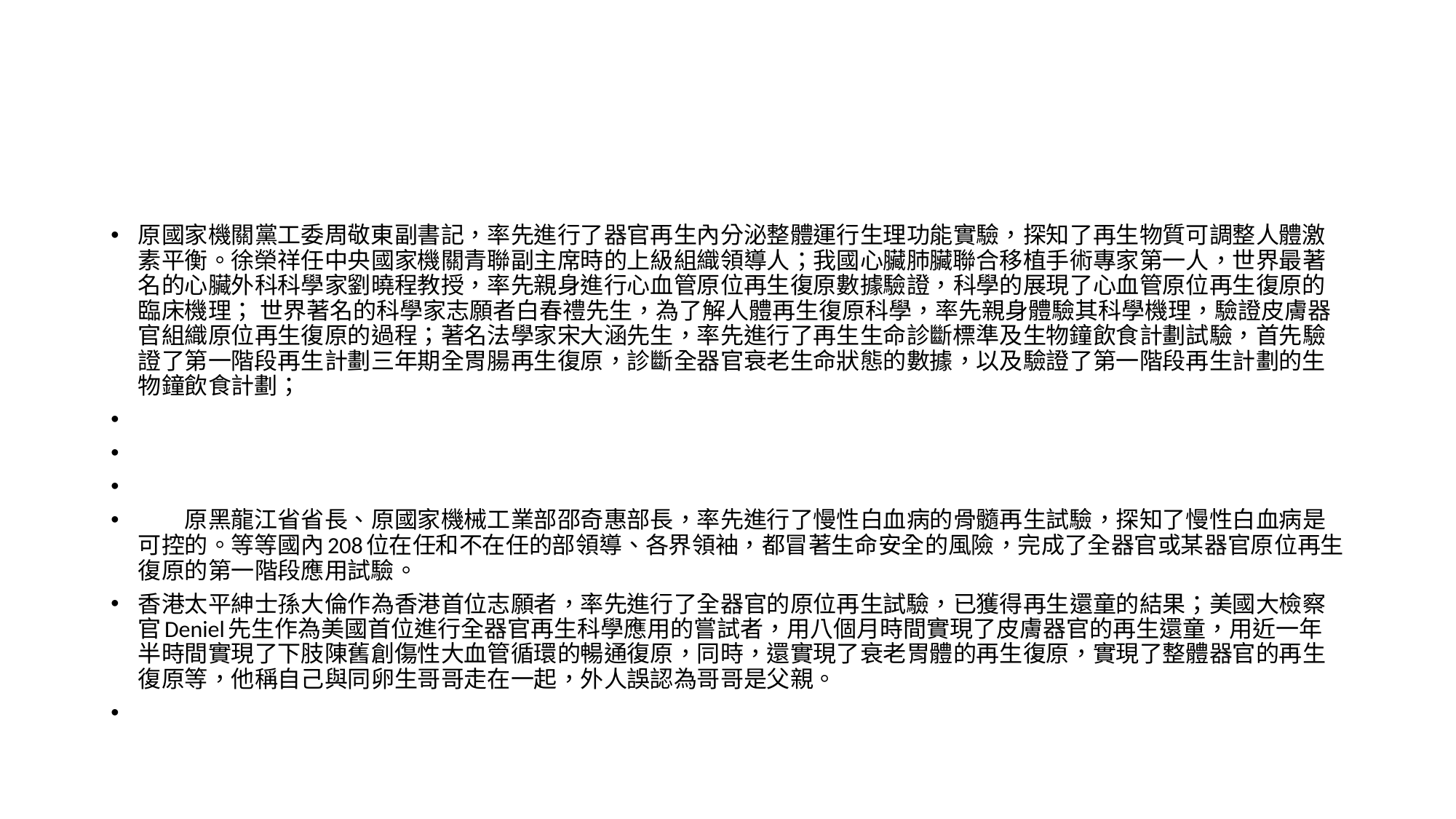

原國家機關黨工委周敬東副書記，率先進行了器官再生內分泌整體運行生理功能實驗，探知了再生物質可調整人體激素平衡。徐榮祥任中央國家機關青聯副主席時的上級組織領導人；我國心臟肺臟聯合移植手術專家第一人，世界最著名的心臟外科科學家劉曉程教授，率先親身進行心血管原位再生復原數據驗證，科學的展現了心血管原位再生復原的臨床機理； 世界著名的科學家志願者白春禮先生，為了解人體再生復原科學，率先親身體驗其科學機理，驗證皮膚器官組織原位再生復原的過程；著名法學家宋大涵先生，率先進行了再生生命診斷標準及生物鐘飲食計劃試驗，首先驗證了第一階段再生計劃三年期全胃腸再生復原，診斷全器官衰老生命狀態的數據，以及驗證了第一階段再生計劃的生物鐘飲食計劃；

　　原黑龍江省省長、原國家機械工業部邵奇惠部長，率先進行了慢性白血病的骨髓再生試驗，探知了慢性白血病是可控的。等等國內208位在任和不在任的部領導、各界領袖，都冒著生命安全的風險，完成了全器官或某器官原位再生復原的第一階段應用試驗。
香港太平紳士孫大倫作為香港首位志願者，率先進行了全器官的原位再生試驗，已獲得再生還童的結果；美國大檢察官Deniel先生作為美國首位進行全器官再生科學應用的嘗試者，用八個月時間實現了皮膚器官的再生還童，用近一年半時間實現了下肢陳舊創傷性大血管循環的暢通復原，同時，還實現了衰老胃體的再生復原，實現了整體器官的再生復原等，他稱自己與同卵生哥哥走在一起，外人誤認為哥哥是父親。